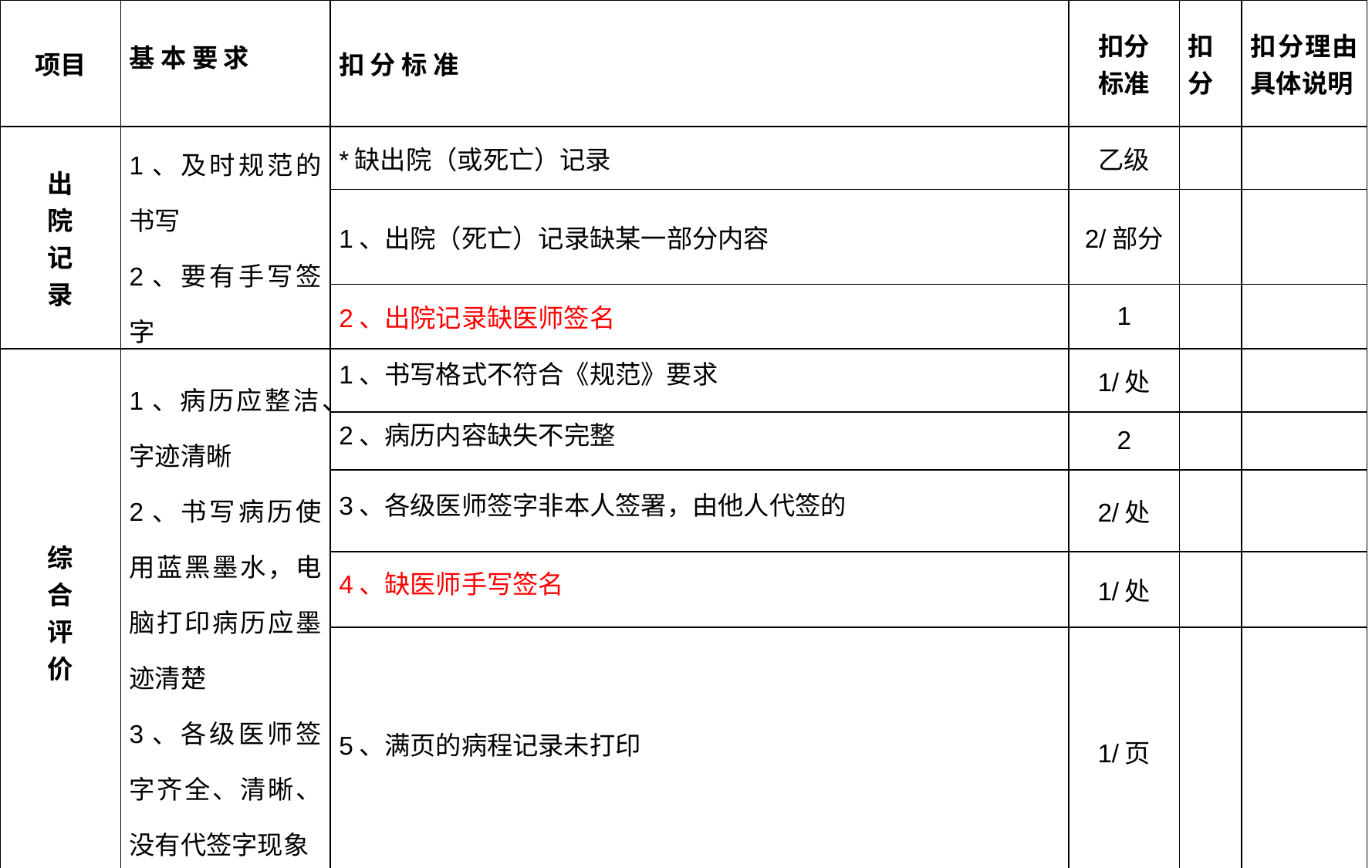

| 项目 | 基 本 要 求 | 扣 分 标 准 | 扣分 标准 | 扣分 | 扣分理由具体说明 |
| --- | --- | --- | --- | --- | --- |
| 出 院 记 录 | 1、及时规范的书写 2、要有手写签字 | \*缺出院（或死亡）记录 | 乙级 |  |  |
|  |  | 1、出院（死亡）记录缺某一部分内容 | 2/部分 |  |  |
|  |  | 2、出院记录缺医师签名 | 1 |  |  |
| 综 合 评 价 | 1、病历应整洁、字迹清晰 2、书写病历使用蓝黑墨水，电脑打印病历应墨迹清楚 3、各级医师签字齐全、清晰、没有代签字现象 | 1、书写格式不符合《规范》要求 | 1/处 |  |  |
|  |  | 2、病历内容缺失不完整 | 2 |  |  |
|  |  | 3、各级医师签字非本人签署，由他人代签的 | 2/处 |  |  |
|  |  | 4、缺医师手写签名 | 1/处 |  |  |
|  |  | 5、满页的病程记录未打印 | 1/页 |  |  |